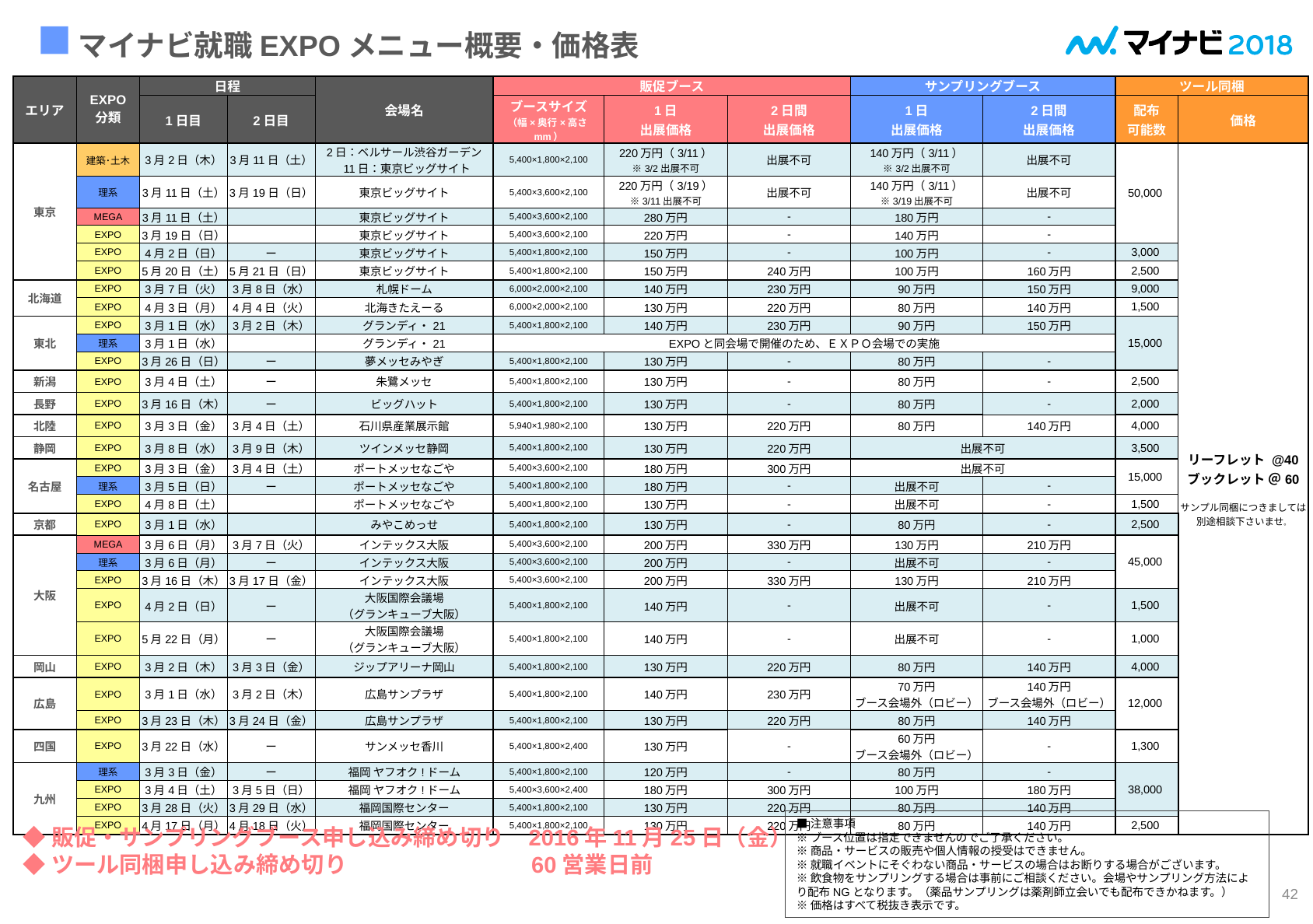

# マイナビ就職EXPOメニュー概要・価格表
| エリア | EXPO 分類 | 日程 |  | 会場名 | 販促ブース |  |  | サンプリングブース |  | ツール同梱 |  |
| --- | --- | --- | --- | --- | --- | --- | --- | --- | --- | --- | --- |
|  |  | 1日目 | 2日目 |  | ブースサイズ （幅×奥行×高さmm） | 1日 出展価格 | 2日間 出展価格 | 1日 出展価格 | 2日間 出展価格 | 配布 可能数 | 価格 |
| 東京 | 建築･土木 | 3月2日（木） | 3月11日（土） | 2日：ベルサール渋谷ガーデン 11日：東京ビッグサイト | 5,400×1,800×2,100 | 220万円（3/11） ※3/2出展不可 | 出展不可 | 140万円（3/11） ※3/2出展不可 | 出展不可 | 50,000 | リーフレット @40 ブックレット ＠60 サンプル同梱につきましては別途相談下さいませ。 |
|  | 理系 | 3月11日（土） | 3月19日（日） | 東京ビッグサイト | 5,400×3,600×2,100 | 220万円（3/19） ※3/11出展不可 | 出展不可 | 140万円（3/11） ※3/19出展不可 | 出展不可 |  |  |
|  | MEGA | 3月11日（土） |  | 東京ビッグサイト | 5,400×3,600×2,100 | 280万円 | - | 180万円 | - |  |  |
|  | EXPO | 3月19日（日） |  | 東京ビッグサイト | 5,400×3,600×2,100 | 220万円 | - | 140万円 | - |  |  |
|  | EXPO | 4月2日（日） | ー | 東京ビッグサイト | 5,400×1,800×2,100 | 150万円 | - | 100万円 | - | 3,000 |  |
|  | EXPO | 5月20日（土） | 5月21日（日） | 東京ビッグサイト | 5,400×1,800×2,100 | 150万円 | 240万円 | 100万円 | 160万円 | 2,500 |  |
| 北海道 | EXPO | 3月7日（火） | 3月8日（水） | 札幌ドーム | 6,000×2,000×2,100 | 140万円 | 230万円 | 90万円 | 150万円 | 9,000 |  |
|  | EXPO | 4月3日（月） | 4月4日（火） | 北海きたえーる | 6,000×2,000×2,100 | 130万円 | 220万円 | 80万円 | 140万円 | 1,500 |  |
| 東北 | EXPO | 3月1日（水） | 3月2日（木） | グランディ・21 | 5,400×1,800×2,100 | 140万円 | 230万円 | 90万円 | 150万円 | 15,000 |  |
|  | 理系 | 3月1日（水） |  | グランディ・21 | EXPOと同会場で開催のため、ＥＸＰＯ会場での実施 |  |  |  |  |  |  |
|  | EXPO | 3月26日（日） | ー | 夢メッセみやぎ | 5,400×1,800×2,100 | 130万円 | - | 80万円 | - |  |  |
| 新潟 | EXPO | 3月4日（土） | ー | 朱鷺メッセ | 5,400×1,800×2,100 | 130万円 | - | 80万円 | - | 2,500 |  |
| 長野 | EXPO | 3月16日（木） | ー | ビッグハット | 5,400×1,800×2,100 | 130万円 | - | 80万円 | - | 2,000 |  |
| 北陸 | EXPO | 3月3日（金） | 3月4日（土） | 石川県産業展示館 | 5,940×1,980×2,100 | 130万円 | 220万円 | 80万円 | 140万円 | 4,000 |  |
| 静岡 | EXPO | 3月8日（水） | 3月9日（木） | ツインメッセ静岡 | 5,400×1,800×2,100 | 130万円 | 220万円 | 出展不可 |  | 3,500 |  |
| 名古屋 | EXPO | 3月3日（金） | 3月4日（土） | ポートメッセなごや | 5,400×3,600×2,100 | 180万円 | 300万円 | 出展不可 |  | 15,000 |  |
|  | 理系 | 3月5日（日） | ー | ポートメッセなごや | 5,400×1,800×2,100 | 180万円 | - | 出展不可 | - |  |  |
|  | EXPO | 4月8日（土） |  | ポートメッセなごや | 5,400×1,800×2,100 | 130万円 | - | 出展不可 | - | 1,500 |  |
| 京都 | EXPO | 3月1日（水） |  | みやこめっせ | 5,400×1,800×2,100 | 130万円 | - | 80万円 | - | 2,500 |  |
| 大阪 | MEGA | 3月6日（月） | 3月7日（火） | インテックス大阪 | 5,400×3,600×2,100 | 200万円 | 330万円 | 130万円 | 210万円 | 45,000 |  |
|  | 理系 | 3月6日（月） | ー | インテックス大阪 | 5,400×3,600×2,100 | 200万円 | - | 出展不可 | - |  |  |
|  | EXPO | 3月16日（木） | 3月17日（金） | インテックス大阪 | 5,400×3,600×2,100 | 200万円 | 330万円 | 130万円 | 210万円 |  |  |
|  | EXPO | 4月2日（日） | ー | 大阪国際会議場 （グランキューブ大阪） | 5,400×1,800×2,100 | 140万円 | - | 出展不可 | - | 1,500 |  |
|  | EXPO | 5月22日（月） | ー | 大阪国際会議場 （グランキューブ大阪） | 5,400×1,800×2,100 | 140万円 | - | 出展不可 | - | 1,000 |  |
| 岡山 | EXPO | 3月2日（木） | 3月3日（金） | ジップアリーナ岡山 | 5,400×1,800×2,100 | 130万円 | 220万円 | 80万円 | 140万円 | 4,000 |  |
| 広島 | EXPO | 3月1日（水） | 3月2日（木） | 広島サンプラザ | 5,400×1,800×2,100 | 140万円 | 230万円 | 70万円 ブース会場外（ロビー） | 140万円 ブース会場外（ロビー） | 12,000 |  |
|  | EXPO | 3月23日（木） | 3月24日（金） | 広島サンプラザ | 5,400×1,800×2,100 | 130万円 | 220万円 | 80万円 | 140万円 |  |  |
| 四国 | EXPO | 3月22日（水） | ー | サンメッセ香川 | 5,400×1,800×2,400 | 130万円 | - | 60万円 ブース会場外（ロビー） | - | 1,300 |  |
| 九州 | 理系 | 3月3日（金） | ー | 福岡 ヤフオク!ドーム | 5,400×1,800×2,100 | 120万円 | - | 80万円 | - | 38,000 |  |
|  | EXPO | 3月4日（土） | 3月5日（日） | 福岡 ヤフオク!ドーム | 5,400×3,600×2,400 | 180万円 | 300万円 | 100万円 | 180万円 |  |  |
|  | EXPO | 3月28日（火） | 3月29日（水） | 福岡国際センター | 5,400×1,800×2,100 | 130万円 | 220万円 | 80万円 | 140万円 |  |  |
|  | EXPO | 4月17日（月） | 4月18日（火） | 福岡国際センター | 5,400×1,800×2,100 | 130万円 | 220万円 | 80万円 | 140万円 | 2,500 |  |
■注意事項
※ブース位置は指定できませんのでご了承ください。
※商品・サービスの販売や個人情報の授受はできません。
※就職イベントにそぐわない商品・サービスの場合はお断りする場合がございます。
※飲食物をサンプリングする場合は事前にご相談ください。会場やサンプリング方法により配布NGとなります。（薬品サンプリングは薬剤師立会いでも配布できかねます。）
※価格はすべて税抜き表示です。
◆販促・サンプリングブース申し込み締め切り　2016年11月25日（金）
◆ツール同梱申し込み締め切り　　　　　　　　　 60営業日前
42